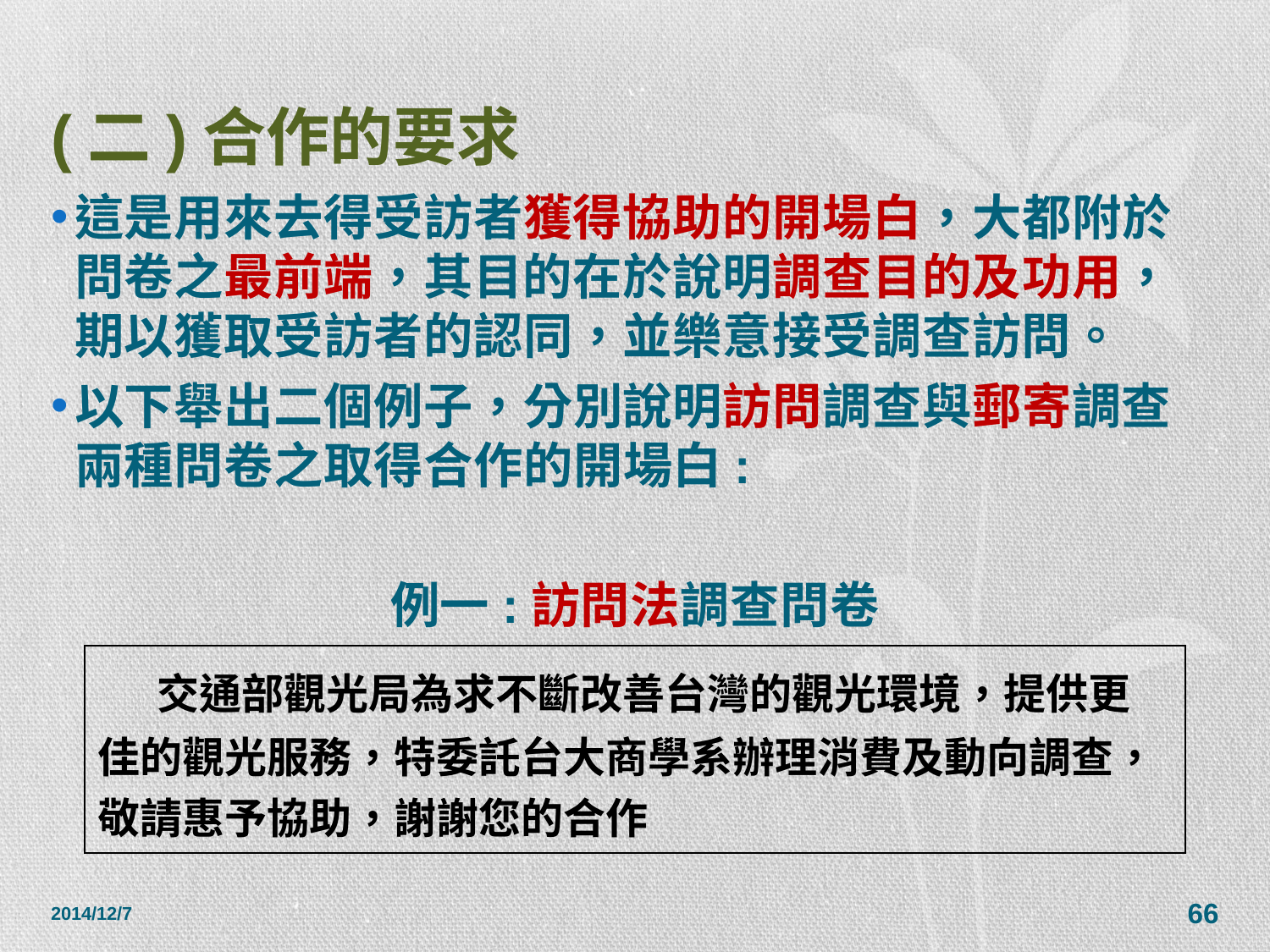

# (二)合作的要求
這是用來去得受訪者獲得協助的開場白，大都附於問卷之最前端，其目的在於說明調查目的及功用，期以獲取受訪者的認同，並樂意接受調查訪問。
以下舉出二個例子，分別說明訪問調查與郵寄調查兩種問卷之取得合作的開場白:

例一:訪問法調查問卷

| 交通部觀光局為求不斷改善台灣的觀光環境，提供更佳的觀光服務，特委託台大商學系辦理消費及動向調查，敬請惠予協助，謝謝您的合作 |
| --- |
2014/12/7
66